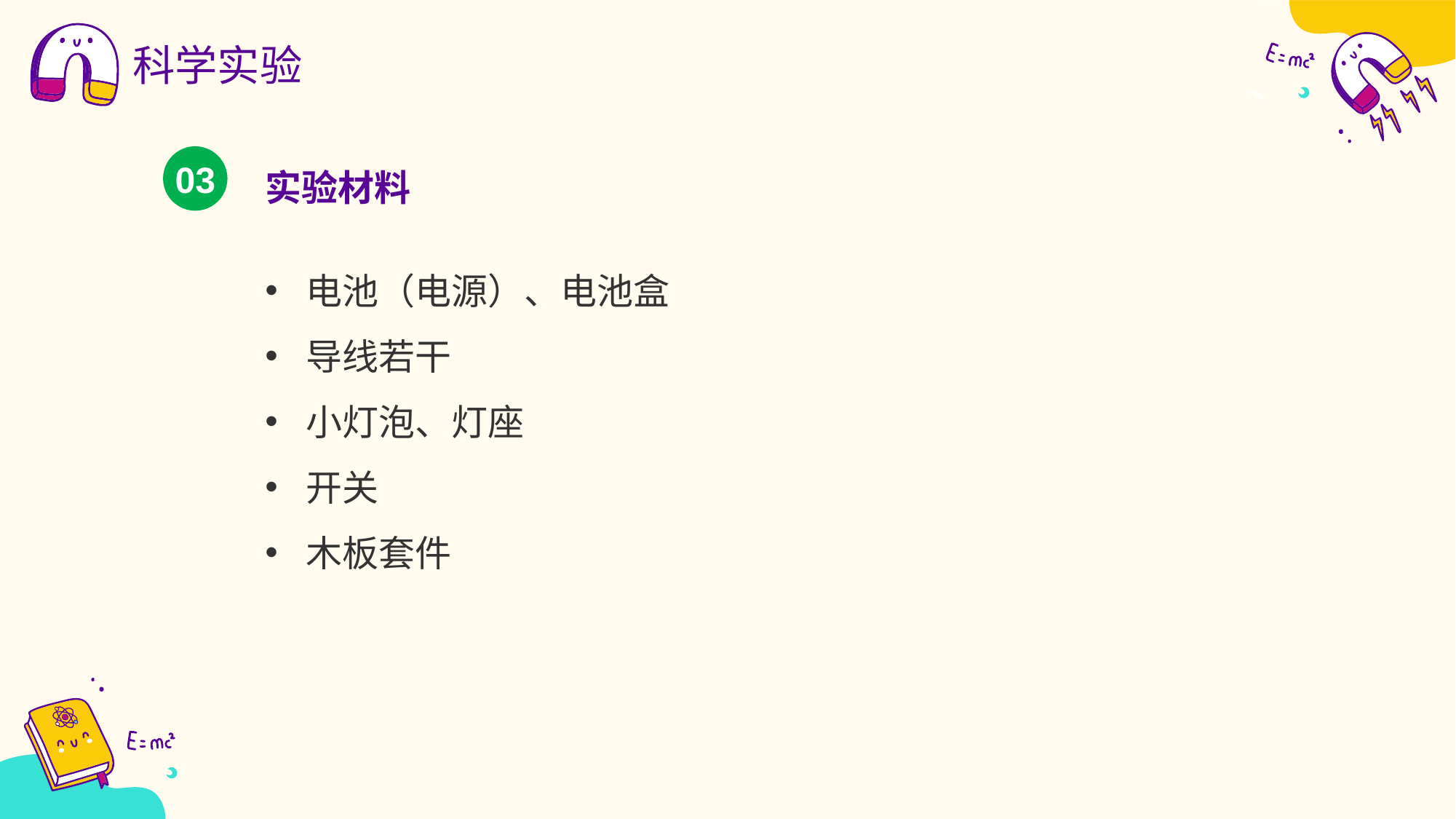

科学实验
实验材料
03
电池（电源）、电池盒
导线若干
小灯泡、灯座
开关
木板套件